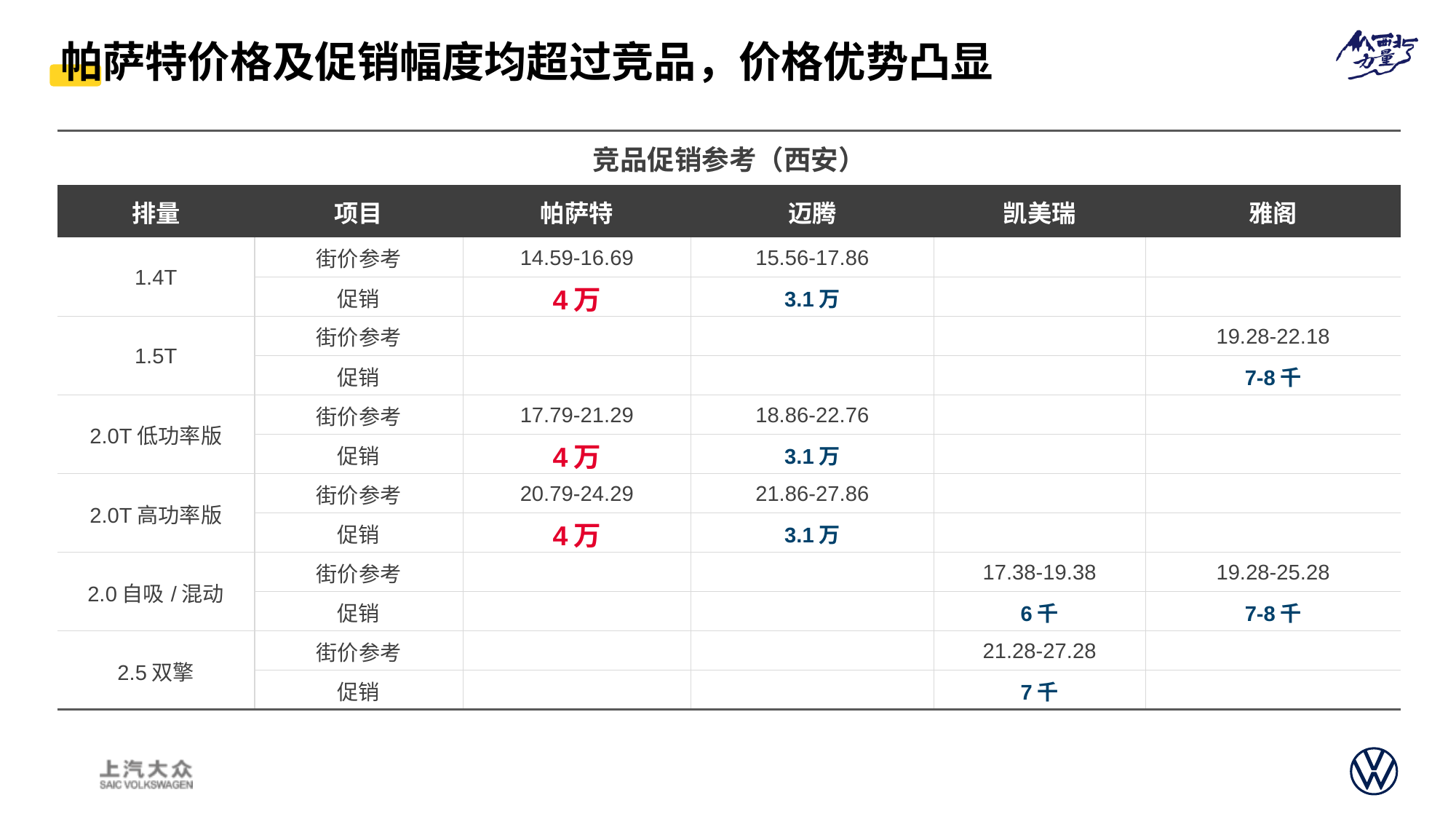

帕萨特价格及促销幅度均超过竞品，价格优势凸显

| 竞品促销参考（西安） |  |  |  |  |  |
| --- | --- | --- | --- | --- | --- |
| 排量 | 项目 | 帕萨特 | 迈腾 | 凯美瑞 | 雅阁 |
| 1.4T | 街价参考 | 14.59-16.69 | 15.56-17.86 |  |  |
|  | 促销 | 4万 | 3.1万 |  |  |
| 1.5T | 街价参考 |  |  |  | 19.28-22.18 |
|  | 促销 |  |  |  | 7-8千 |
| 2.0T低功率版 | 街价参考 | 17.79-21.29 | 18.86-22.76 |  |  |
|  | 促销 | 4万 | 3.1万 |  |  |
| 2.0T高功率版 | 街价参考 | 20.79-24.29 | 21.86-27.86 |  |  |
|  | 促销 | 4万 | 3.1万 |  |  |
| 2.0自吸/混动 | 街价参考 |  |  | 17.38-19.38 | 19.28-25.28 |
|  | 促销 |  |  | 6千 | 7-8千 |
| 2.5双擎 | 街价参考 |  |  | 21.28-27.28 |  |
|  | 促销 |  |  | 7千 |  |